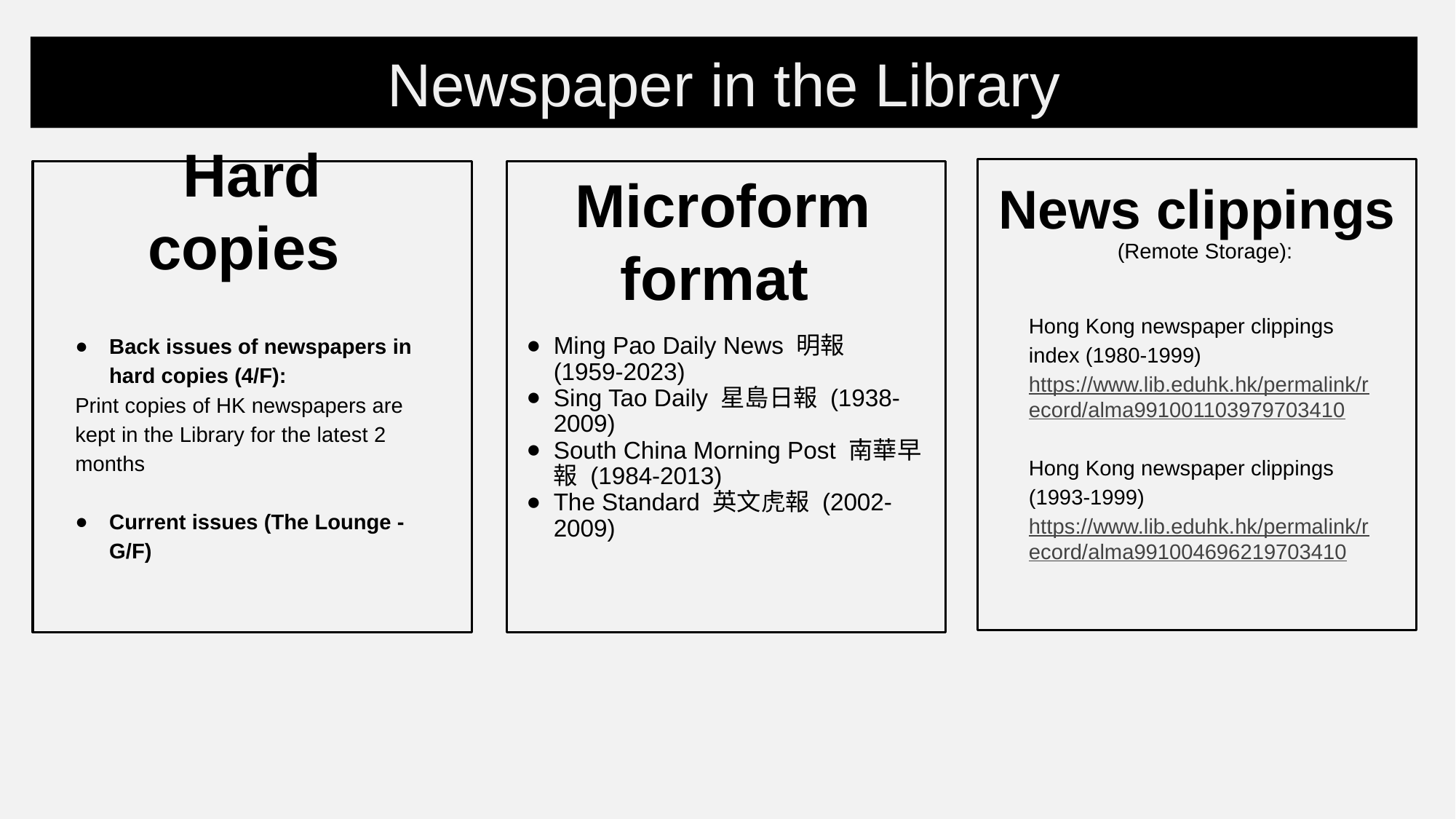

# Newspaper in the Library
News clippings
Hard copies

Microform format
(Remote Storage):
Hong Kong newspaper clippings index (1980-1999)
https://www.lib.eduhk.hk/permalink/record/alma991001103979703410

Hong Kong newspaper clippings (1993-1999)
https://www.lib.eduhk.hk/permalink/record/alma991004696219703410

Back issues of newspapers in hard copies (4/F):
Print copies of HK newspapers are kept in the Library for the latest 2 months
Current issues (The Lounge - G/F)
Ming Pao Daily News 明報 (1959-2023)
Sing Tao Daily 星島日報 (1938-2009)
South China Morning Post 南華早報 (1984-2013)
The Standard 英文虎報 (2002-2009)